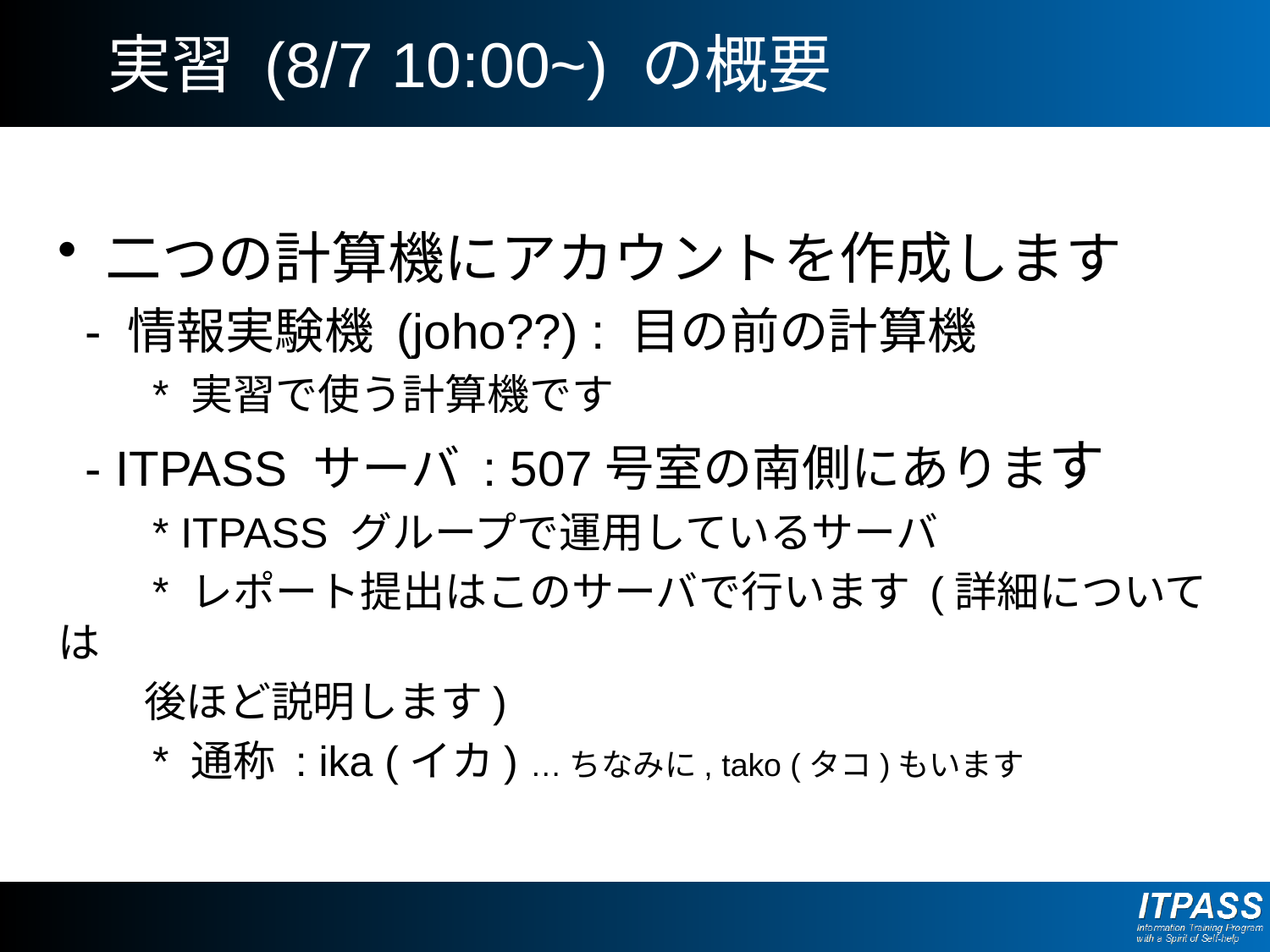

# 実習 (8/7 10:00~) の概要
二つの計算機にアカウントを作成します
  - 情報実験機 (joho??) : 目の前の計算機
　　* 実習で使う計算機です
  - ITPASS サーバ : 507号室の南側にあります
　　* ITPASS グループで運用しているサーバ
　　* レポート提出はこのサーバで行います (詳細については
        後ほど説明します)
　　* 通称 : ika (イカ) …ちなみに, tako (タコ)もいます